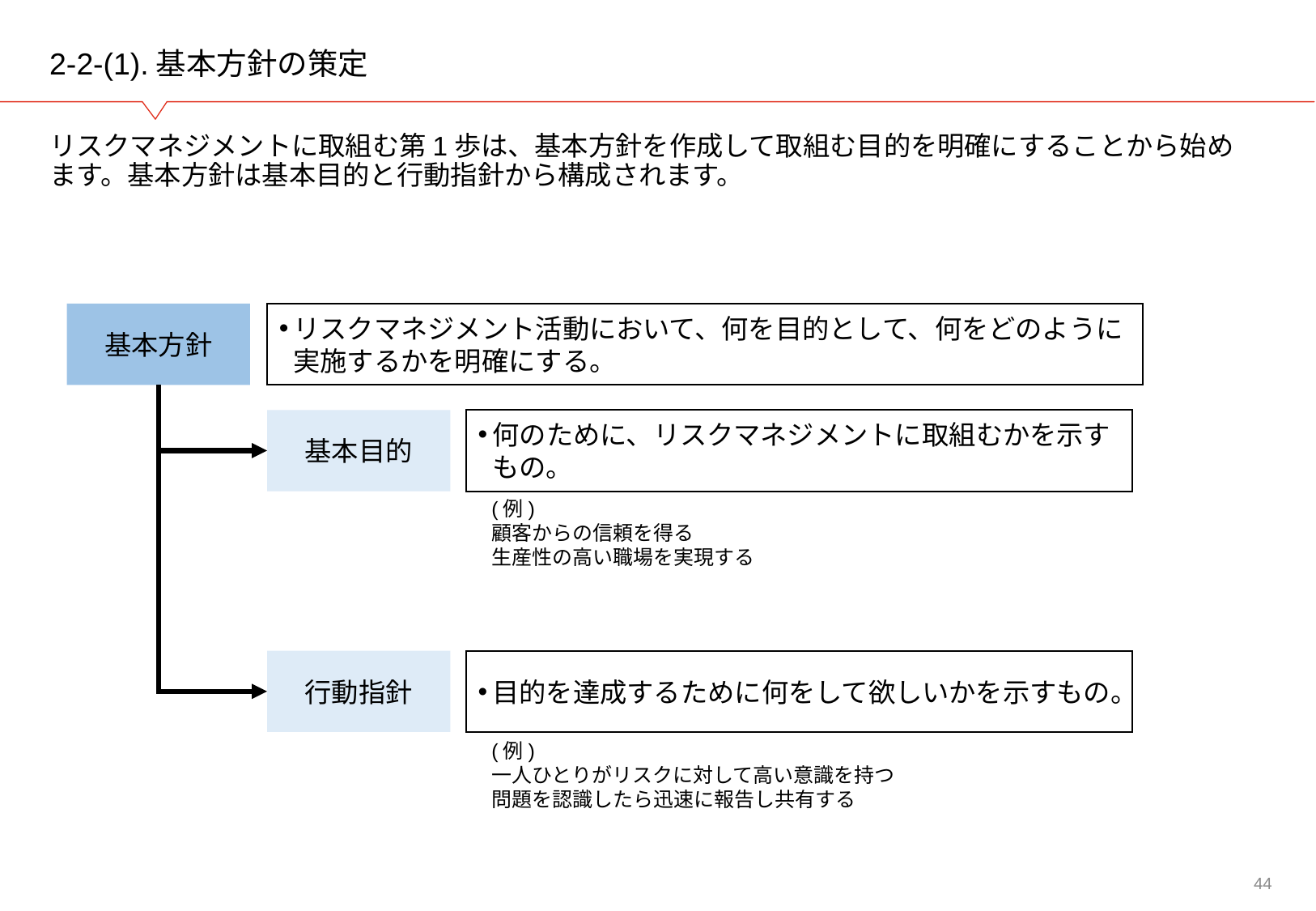

# 2-2-(1).基本方針の策定
リスクマネジメントに取組む第1歩は、基本方針を作成して取組む目的を明確にすることから始めます。基本方針は基本目的と行動指針から構成されます。
基本方針
リスクマネジメント活動において、何を目的として、何をどのように実施するかを明確にする。
基本目的
何のために、リスクマネジメントに取組むかを示すもの。
(例)
顧客からの信頼を得る
生産性の高い職場を実現する
行動指針
目的を達成するために何をして欲しいかを示すもの。
(例)
一人ひとりがリスクに対して高い意識を持つ
問題を認識したら迅速に報告し共有する